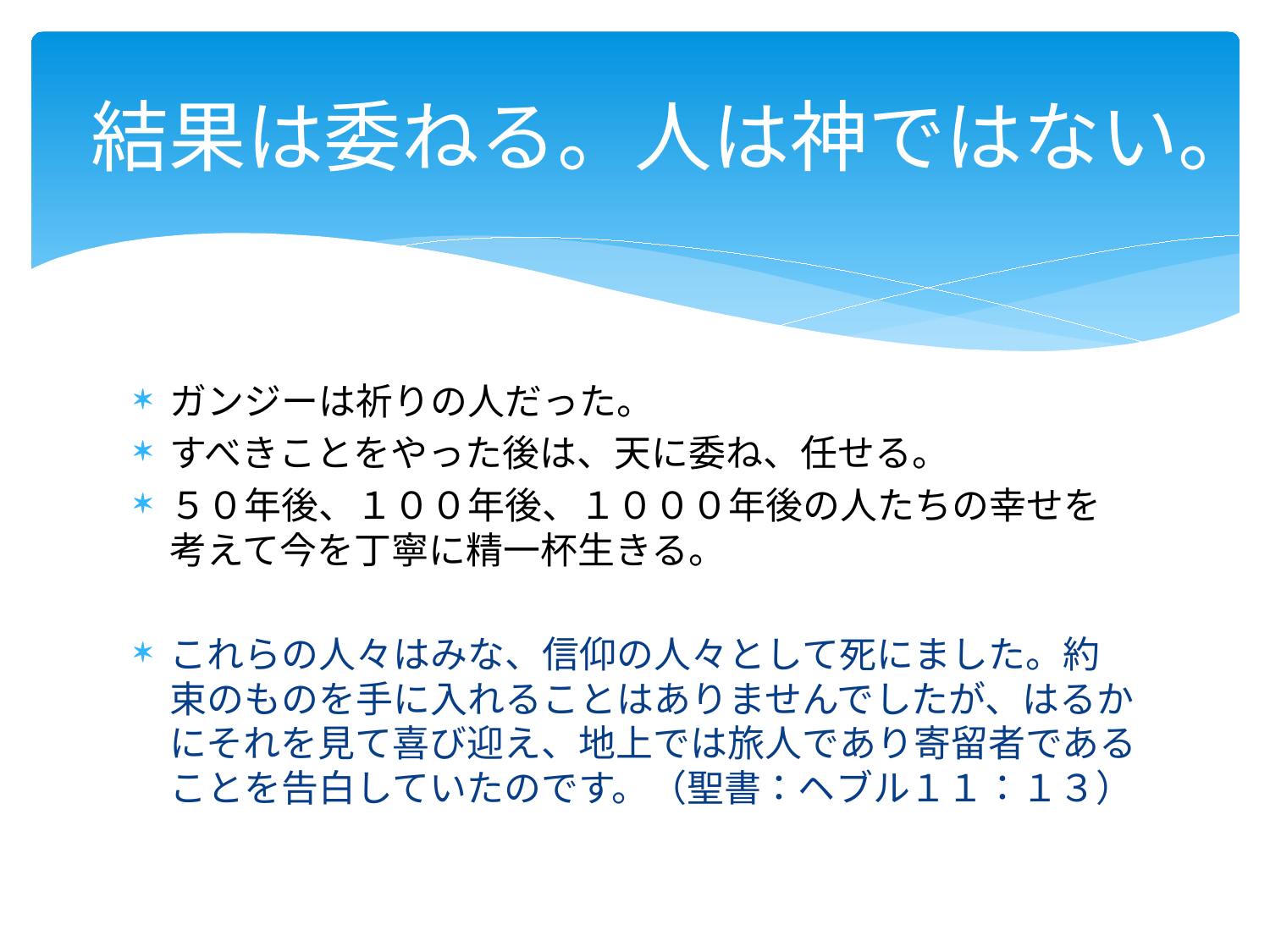

# 結果は委ねる。人は神ではない。
ガンジーは祈りの人だった。
すべきことをやった後は、天に委ね、任せる。
５０年後、１００年後、１０００年後の人たちの幸せを考えて今を丁寧に精一杯生きる。

これらの人々はみな、信仰の人々として死にました。約束のものを手に入れることはありませんでしたが、はるかにそれを見て喜び迎え、地上では旅人であり寄留者であることを告白していたのです。（聖書：ヘブル１１：１３）